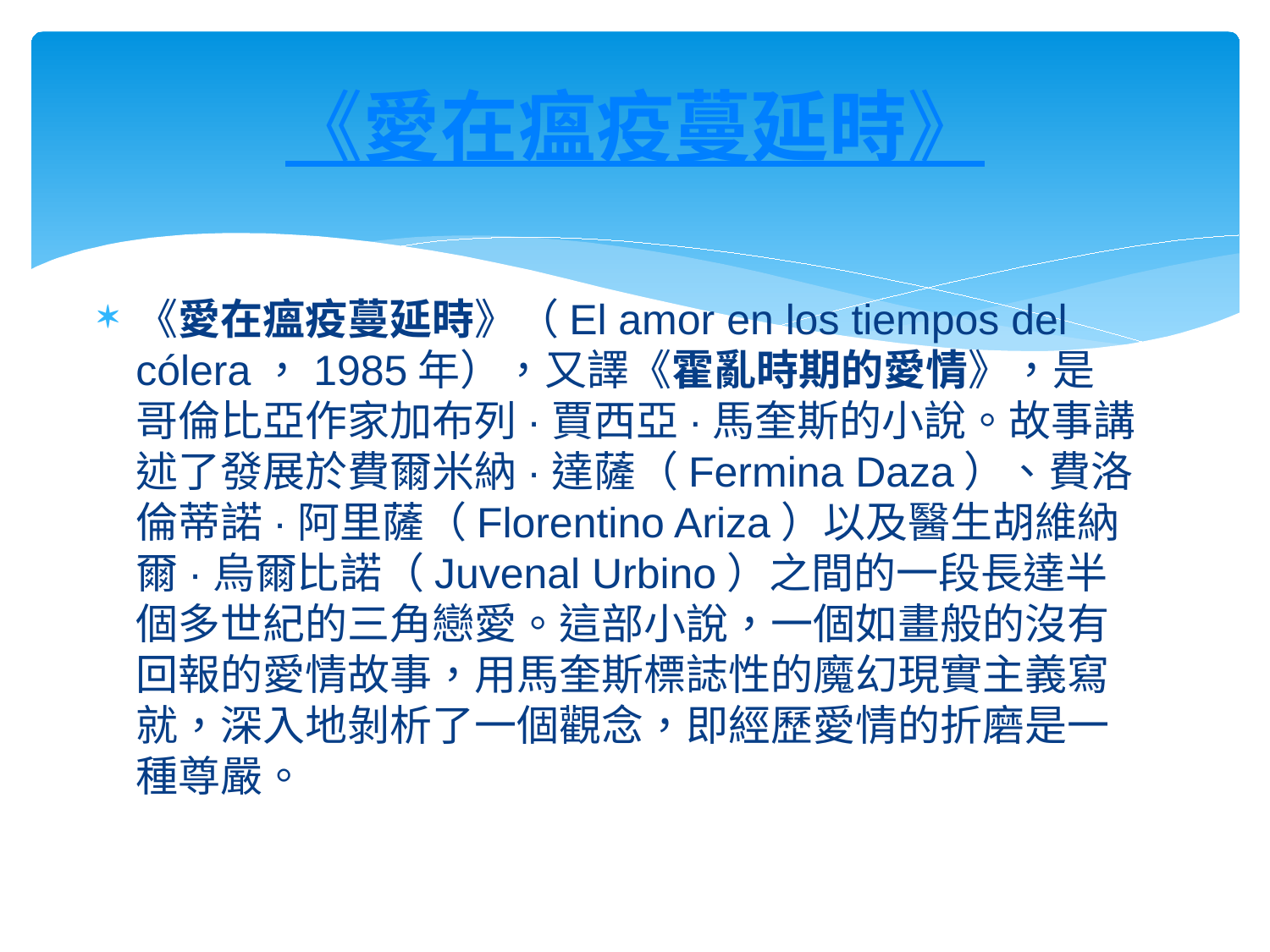

# 《愛在瘟疫蔓延時》
《愛在瘟疫蔓延時》（El amor en los tiempos del cólera，1985年），又譯《霍亂時期的愛情》，是哥倫比亞作家加布列·賈西亞·馬奎斯的小說。故事講述了發展於費爾米納·達薩（Fermina Daza）、費洛倫蒂諾·阿里薩（Florentino Ariza）以及醫生胡維納爾·烏爾比諾（Juvenal Urbino）之間的一段長達半個多世紀的三角戀愛。這部小說，一個如畫般的沒有回報的愛情故事，用馬奎斯標誌性的魔幻現實主義寫就，深入地剝析了一個觀念，即經歷愛情的折磨是一種尊嚴。